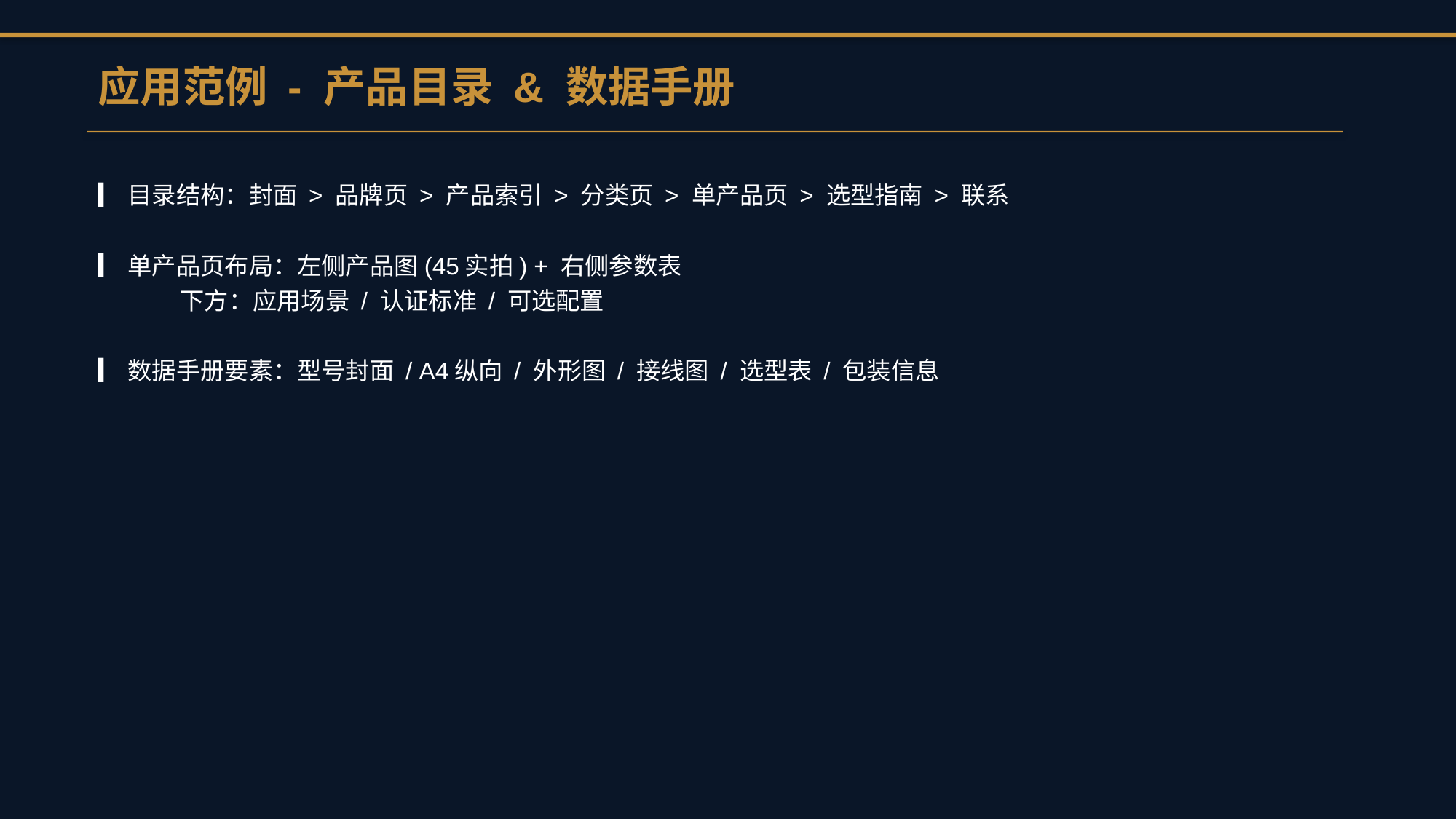

应用范例 - 产品目录 & 数据手册

▎目录结构：封面 > 品牌页 > 产品索引 > 分类页 > 单产品页 > 选型指南 > 联系

▎单产品页布局：左侧产品图(45实拍) + 右侧参数表
              下方：应用场景 / 认证标准 / 可选配置

▎数据手册要素：型号封面 / A4纵向 / 外形图 / 接线图 / 选型表 / 包装信息